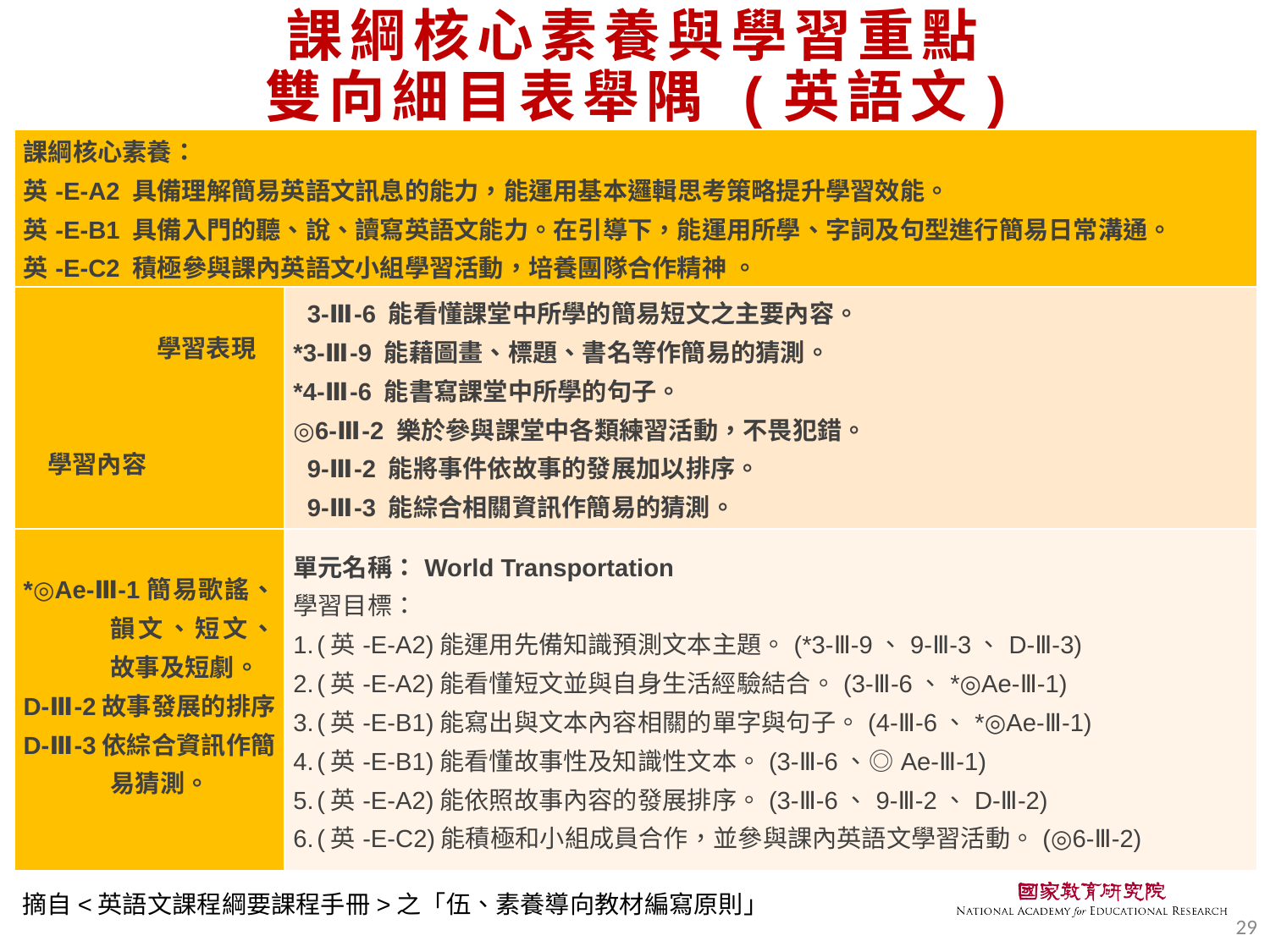

# 課綱核心素養與學習重點 雙向細目表舉隅 (英語文)
| 課綱核心素養： 英-E-A2 具備理解簡易英語文訊息的能力，能運用基本邏輯思考策略提升學習效能。 英-E-B1 具備入門的聽、說、讀寫英語文能力。在引導下，能運用所學、字詞及句型進行簡易日常溝通。 英-E-C2 積極參與課內英語文小組學習活動，培養團隊合作精神 。 |  |
| --- | --- |
| 學習表現   學習內容 | 3-Ⅲ-6 能看懂課堂中所學的簡易短文之主要內容。 \*3-Ⅲ-9 能藉圖畫、標題、書名等作簡易的猜測。 \*4-Ⅲ-6 能書寫課堂中所學的句子。 ◎6-Ⅲ-2 樂於參與課堂中各類練習活動，不畏犯錯。 9-Ⅲ-2 能將事件依故事的發展加以排序。 9-Ⅲ-3 能綜合相關資訊作簡易的猜測。 |
| \*◎Ae-Ⅲ-1簡易歌謠、韻文、短文、故事及短劇。 D-Ⅲ-2故事發展的排序。 D-Ⅲ-3依綜合資訊作簡易猜測。 | 單元名稱：World Transportation 學習目標： 1. (英-E-A2)能運用先備知識預測文本主題。(\*3-Ⅲ-9、9-Ⅲ-3、D-Ⅲ-3) 2. (英-E-A2)能看懂短文並與自身生活經驗結合。(3-Ⅲ-6、\*◎Ae-Ⅲ-1) 3. (英-E-B1)能寫出與文本內容相關的單字與句子。(4-Ⅲ-6、\*◎Ae-Ⅲ-1) 4. (英-E-B1)能看懂故事性及知識性文本。(3-Ⅲ-6、◎Ae-Ⅲ-1) 5. (英-E-A2)能依照故事內容的發展排序。(3-Ⅲ-6、9-Ⅲ-2、D-Ⅲ-2) 6. (英-E-C2)能積極和小組成員合作，並參與課內英語文學習活動。(◎6-Ⅲ-2) |
摘自<英語文課程綱要課程手冊>之「伍、素養導向教材編寫原則」
29